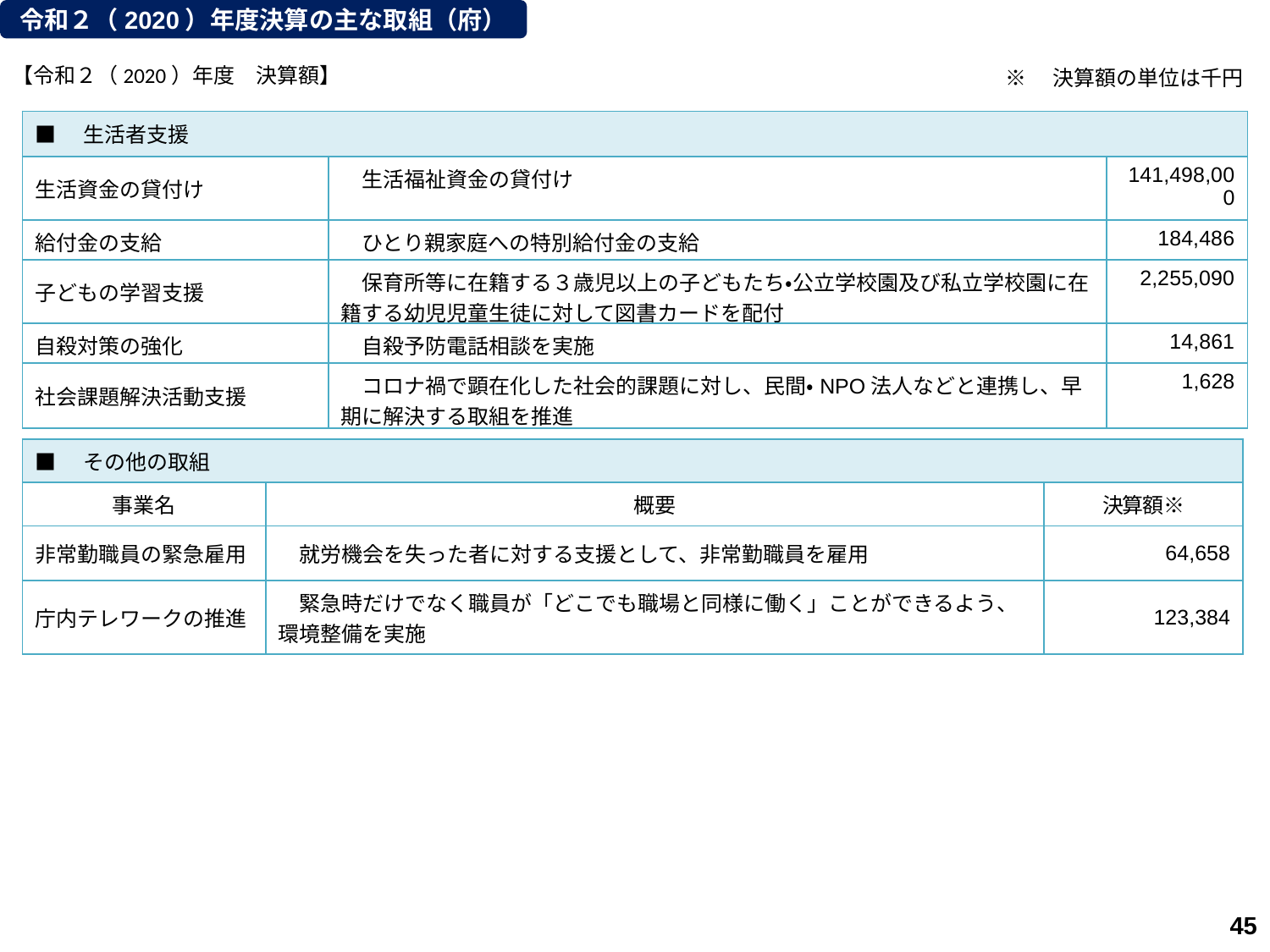

令和２（2020）年度決算の主な取組（府）
【令和２（2020）年度　決算額】
※　決算額の単位は千円
| ■　生活者支援 |  |  |
| --- | --- | --- |
| 生活資金の貸付け | 生活福祉資金の貸付け | 141,498,000 |
| 給付金の支給 | ひとり親家庭への特別給付金の支給 | 184,486 |
| 子どもの学習支援 | 保育所等に在籍する３歳児以上の子どもたち・公立学校園及び私立学校園に在籍する幼児児童生徒に対して図書カードを配付 | 2,255,090 |
| 自殺対策の強化 | 自殺予防電話相談を実施 | 14,861 |
| 社会課題解決活動支援 | コロナ禍で顕在化した社会的課題に対し、民間・NPO法人などと連携し、早期に解決する取組を推進 | 1,628 |
| ■　その他の取組 |  |  |
| --- | --- | --- |
| 事業名 | 概要 | 決算額※ |
| 非常勤職員の緊急雇用 | 就労機会を失った者に対する支援として、非常勤職員を雇用 | 64,658 |
| 庁内テレワークの推進 | 緊急時だけでなく職員が「どこでも職場と同様に働く」ことができるよう、環境整備を実施 | 123,384 |
45